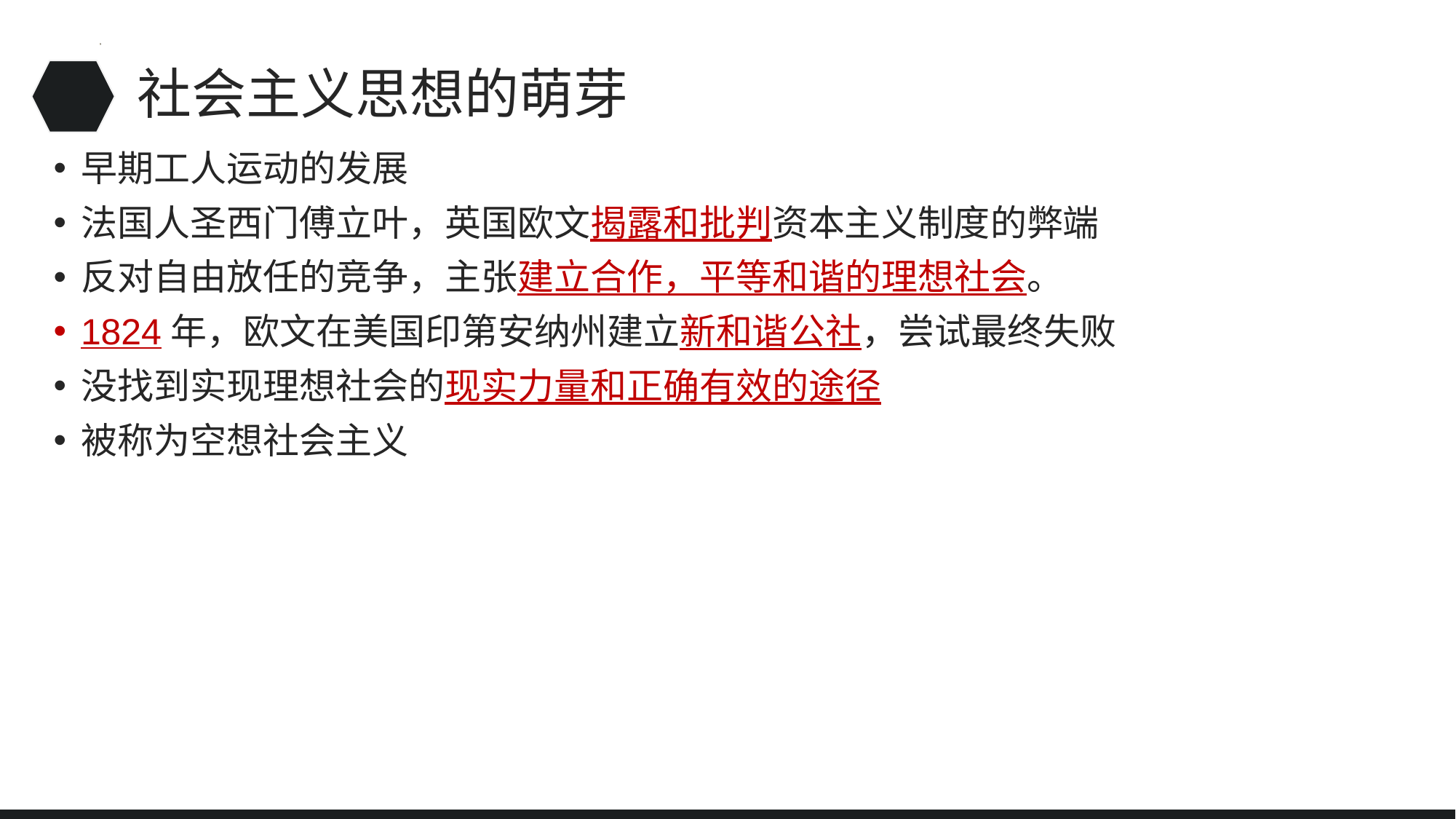

# 社会主义思想的萌芽
早期工人运动的发展
法国人圣西门傅立叶，英国欧文揭露和批判资本主义制度的弊端
反对自由放任的竞争，主张建立合作，平等和谐的理想社会。
1824年，欧文在美国印第安纳州建立新和谐公社，尝试最终失败
没找到实现理想社会的现实力量和正确有效的途径
被称为空想社会主义